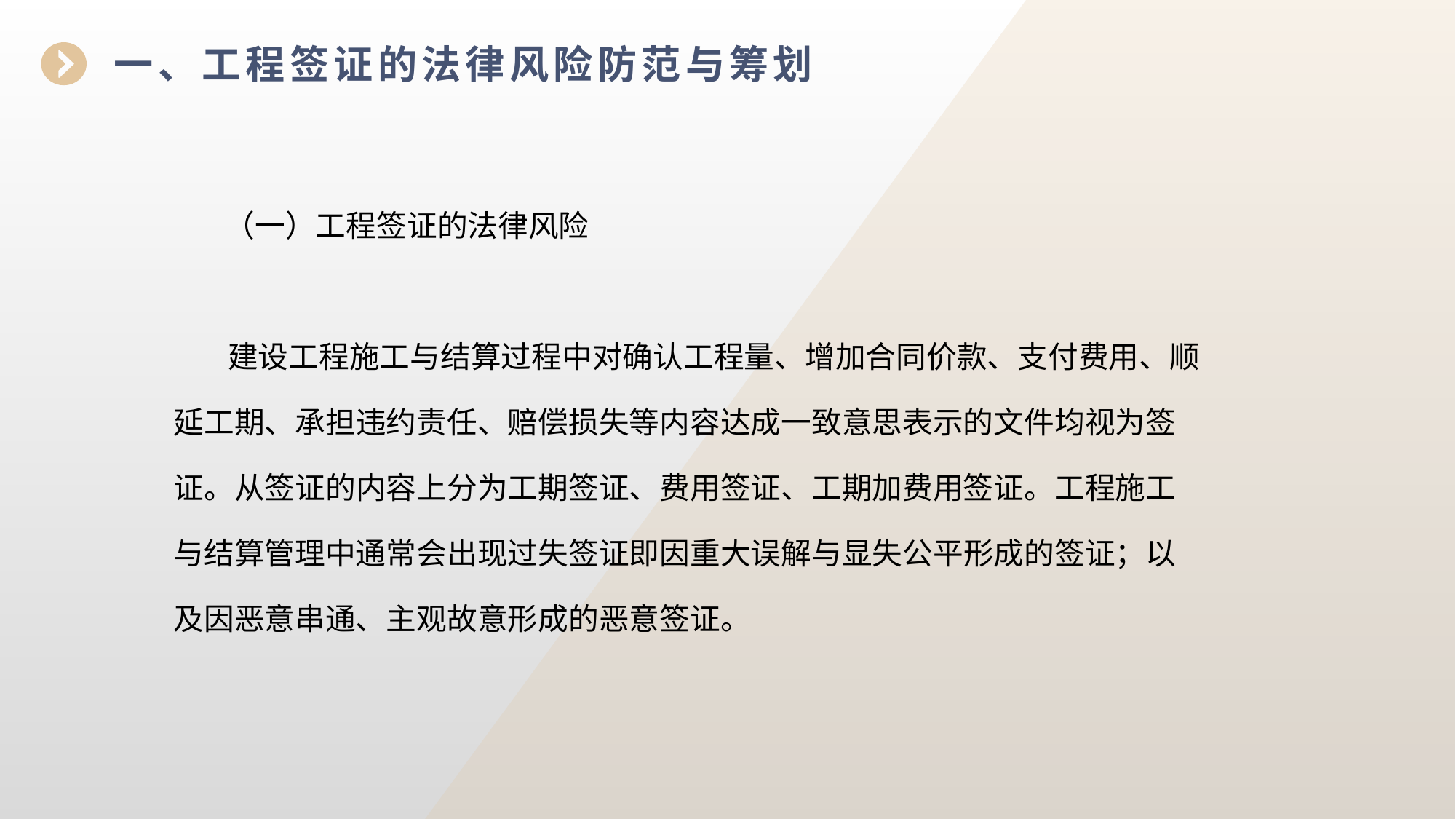

一、工程签证的法律风险防范与筹划

       （一）工程签证的法律风险

       建设工程施工与结算过程中对确认工程量、增加合同价款、支付费用、顺延工期、承担违约责任、赔偿损失等内容达成一致意思表示的文件均视为签证。从签证的内容上分为工期签证、费用签证、工期加费用签证。工程施工与结算管理中通常会出现过失签证即因重大误解与显失公平形成的签证；以及因恶意串通、主观故意形成的恶意签证。